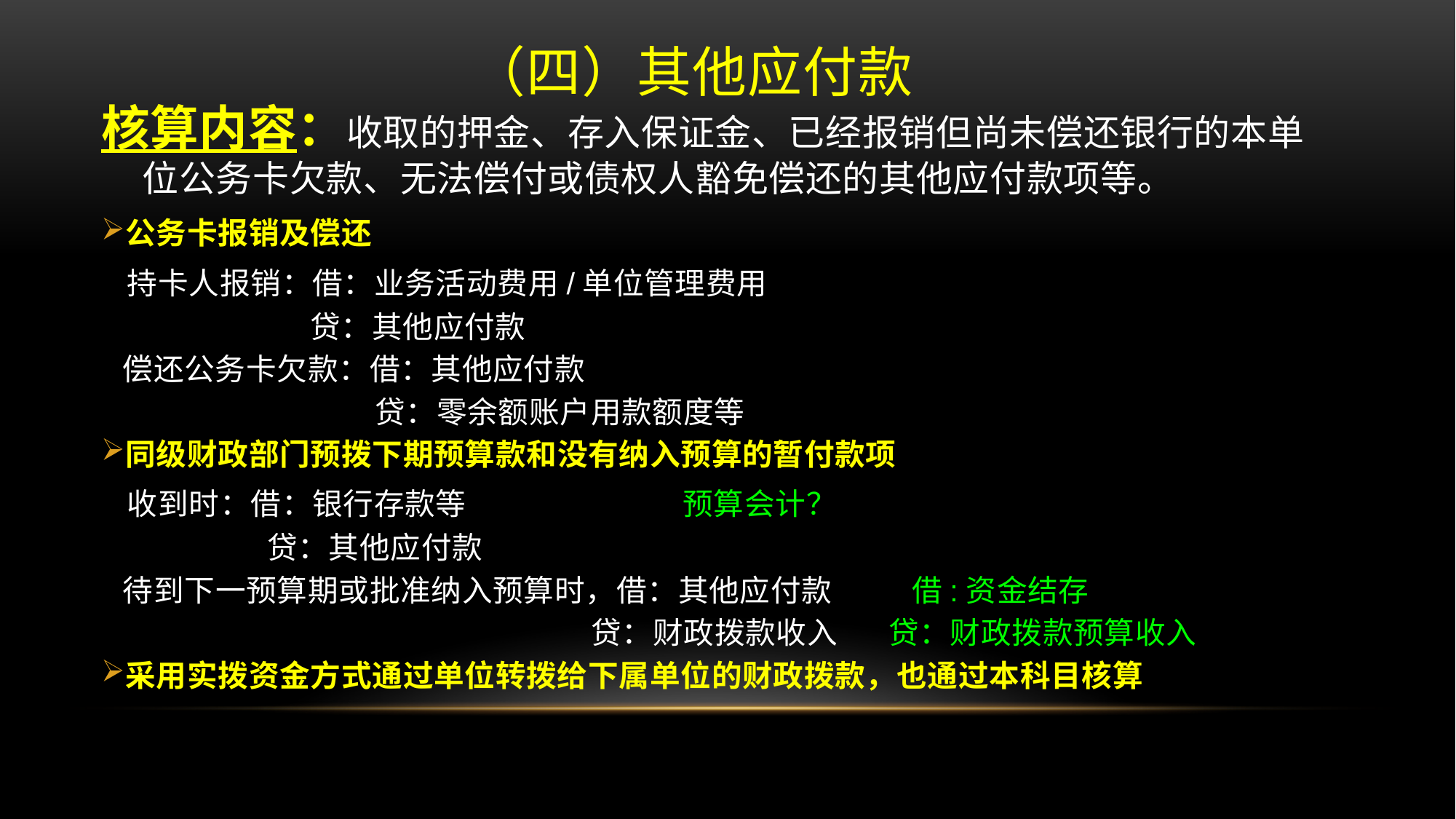

# （四）其他应付款
核算内容：收取的押金、存入保证金、已经报销但尚未偿还银行的本单位公务卡欠款、无法偿付或债权人豁免偿还的其他应付款项等。
公务卡报销及偿还
  持卡人报销：借：业务活动费用/单位管理费用
                            贷：其他应付款
  偿还公务卡欠款：借：其他应付款
                                     贷：零余额账户用款额度等
同级财政部门预拨下期预算款和没有纳入预算的暂付款项
  收到时：借：银行存款等                              预算会计？
                      贷：其他应付款
  待到下一预算期或批准纳入预算时，借：其他应付款           借:资金结存
                                                                   贷：财政拨款收入       贷：财政拨款预算收入
采用实拨资金方式通过单位转拨给下属单位的财政拨款，也通过本科目核算
33